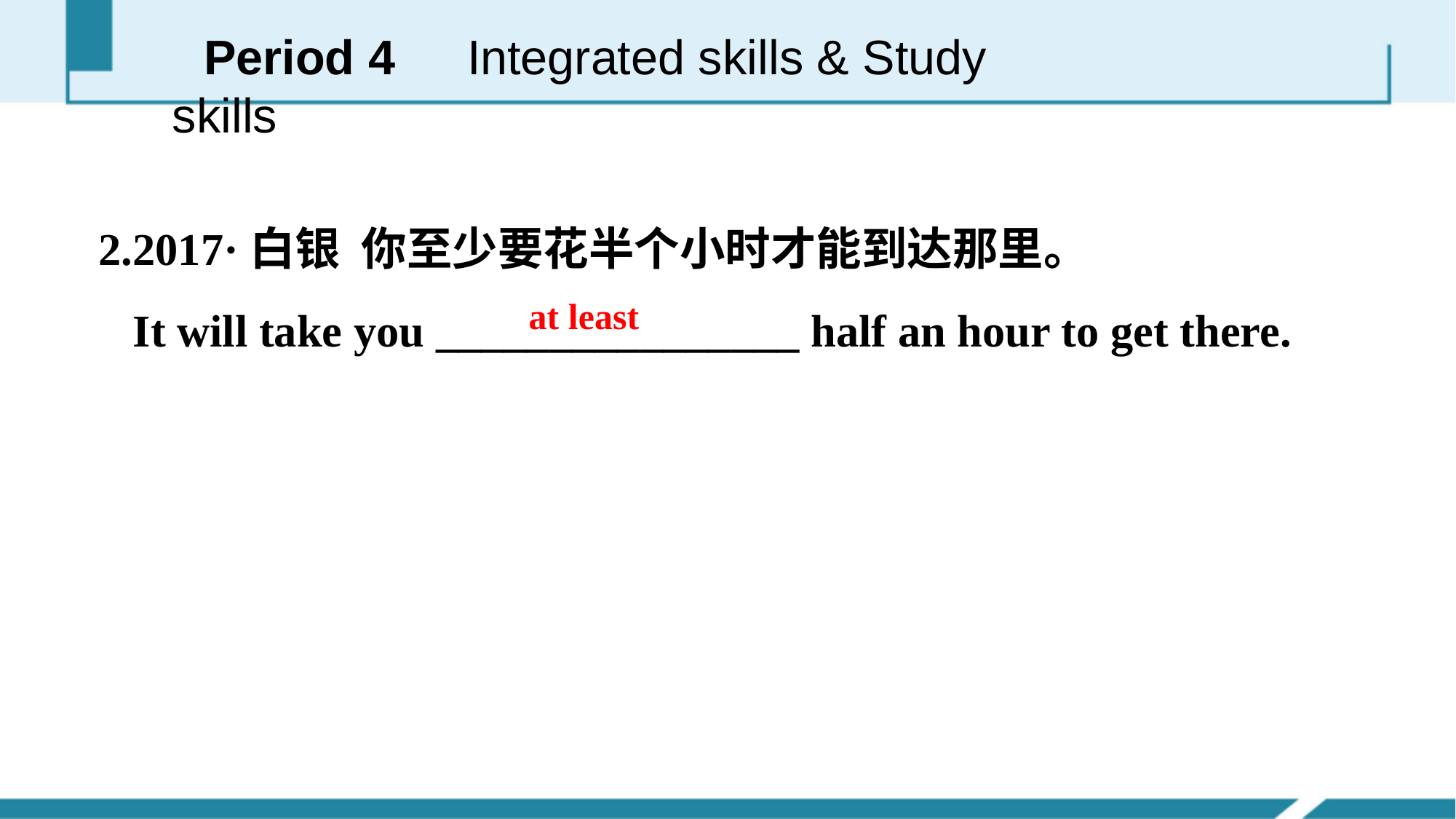

Period 4　Integrated skills & Study skills
2.2017·白银  你至少要花半个小时才能到达那里。
   It will take you ________________ half an hour to get there.
at least